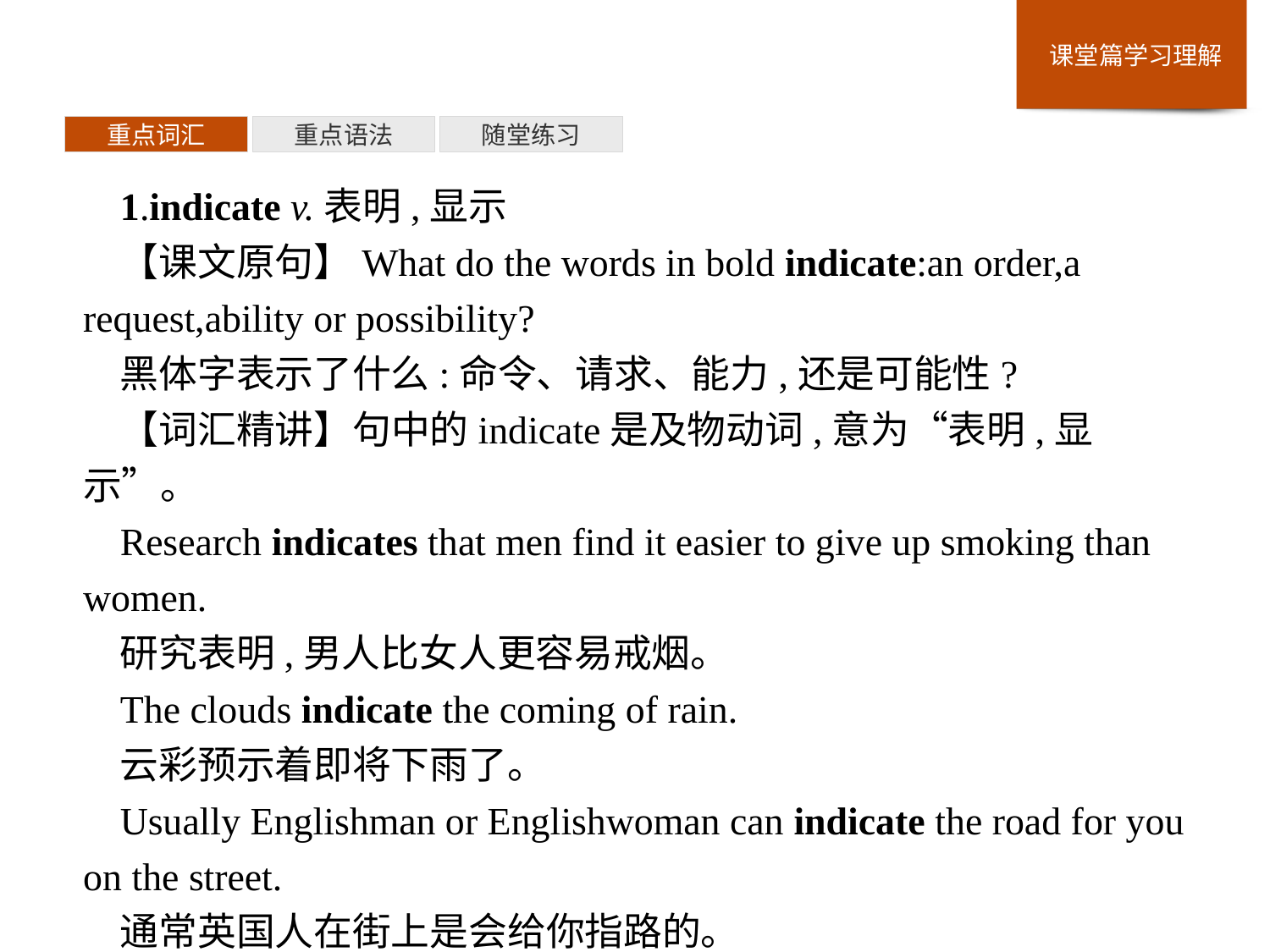

重点词汇
重点语法
随堂练习
1.indicate v.表明,显示
【课文原句】What do the words in bold indicate:an order,a request,ability or possibility?
黑体字表示了什么:命令、请求、能力,还是可能性?
【词汇精讲】句中的indicate是及物动词,意为“表明,显示”。
Research indicates that men find it easier to give up smoking than women.
研究表明,男人比女人更容易戒烟。
The clouds indicate the coming of rain.
云彩预示着即将下雨了。
Usually Englishman or Englishwoman can indicate the road for you on the street.
通常英国人在街上是会给你指路的。